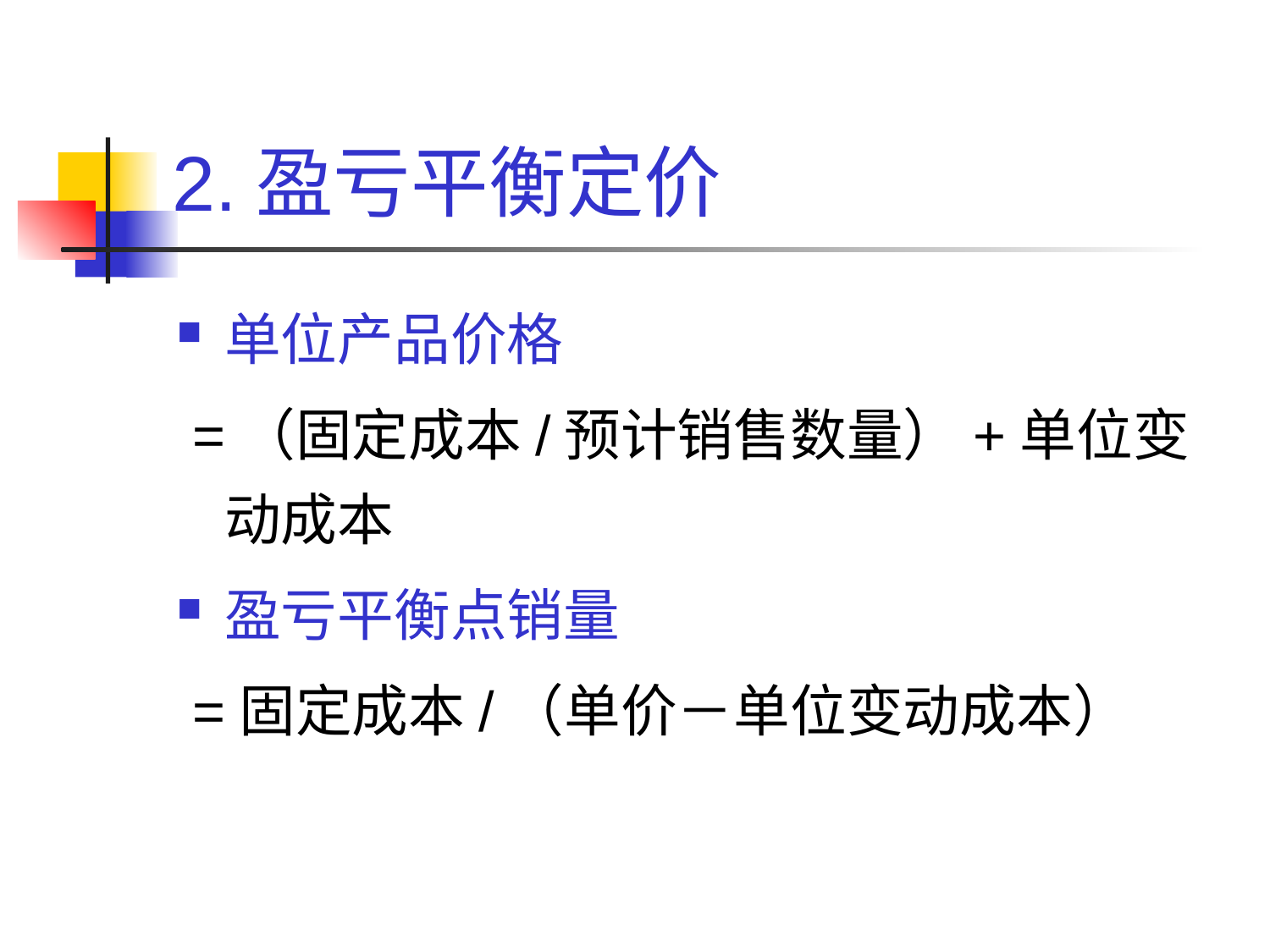

# 2.盈亏平衡定价
单位产品价格
 =（固定成本/预计销售数量）+单位变动成本
盈亏平衡点销量
 =固定成本/（单价－单位变动成本）
25